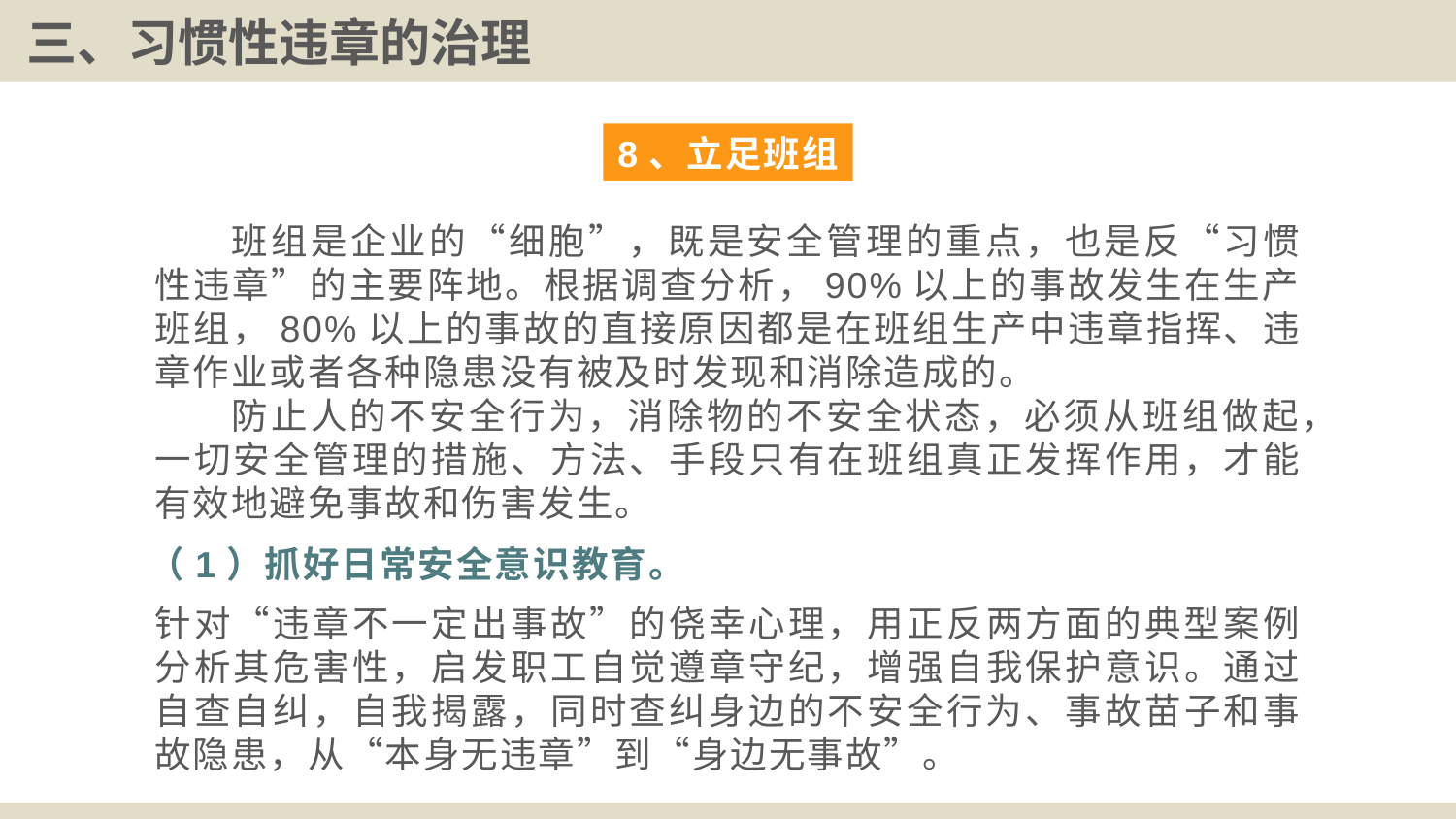

三、习惯性违章的治理
8、立足班组
班组是企业的“细胞”，既是安全管理的重点，也是反“习惯性违章”的主要阵地。根据调查分析，90%以上的事故发生在生产班组，80%以上的事故的直接原因都是在班组生产中违章指挥、违章作业或者各种隐患没有被及时发现和消除造成的。
防止人的不安全行为，消除物的不安全状态，必须从班组做起，一切安全管理的措施、方法、手段只有在班组真正发挥作用，才能有效地避免事故和伤害发生。
（1）抓好日常安全意识教育。
针对“违章不一定出事故”的侥幸心理，用正反两方面的典型案例分析其危害性，启发职工自觉遵章守纪，增强自我保护意识。通过自查自纠，自我揭露，同时查纠身边的不安全行为、事故苗子和事故隐患，从“本身无违章”到“身边无事故”。